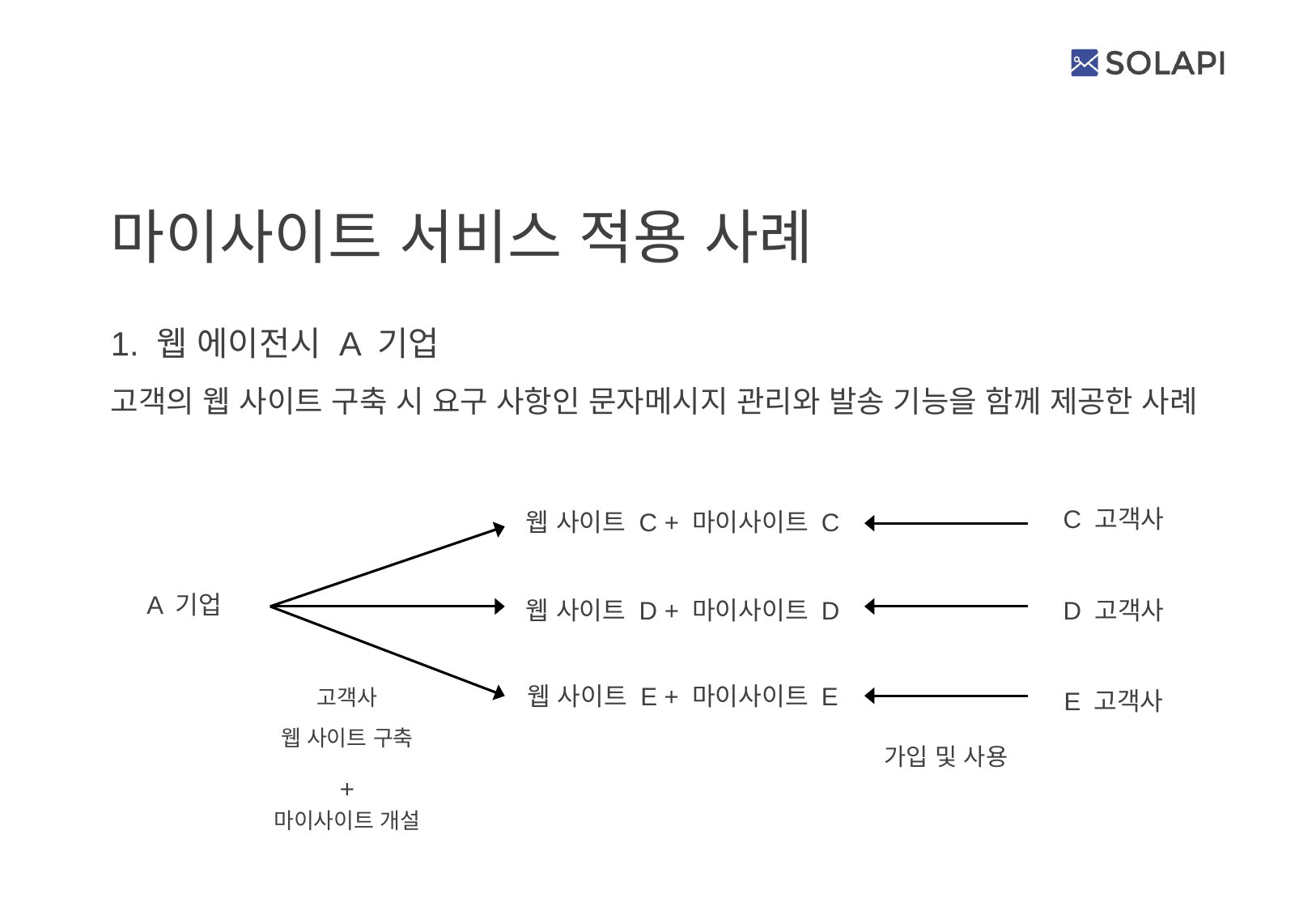

# 마이사이트 서비스 적용 사례
1. 웹 에이전시 A 기업

고객의 웹 사이트 구축 시 요구 사항인 문자메시지 관리와 발송 기능을 함께 제공한 사례
C 고객사
웹 사이트 C + 마이사이트 C
A 기업
웹 사이트 D + 마이사이트 D
D 고객사
웹 사이트 E + 마이사이트 E
고객사
웹 사이트 구축
E 고객사
가입 및 사용
+
마이사이트 개설